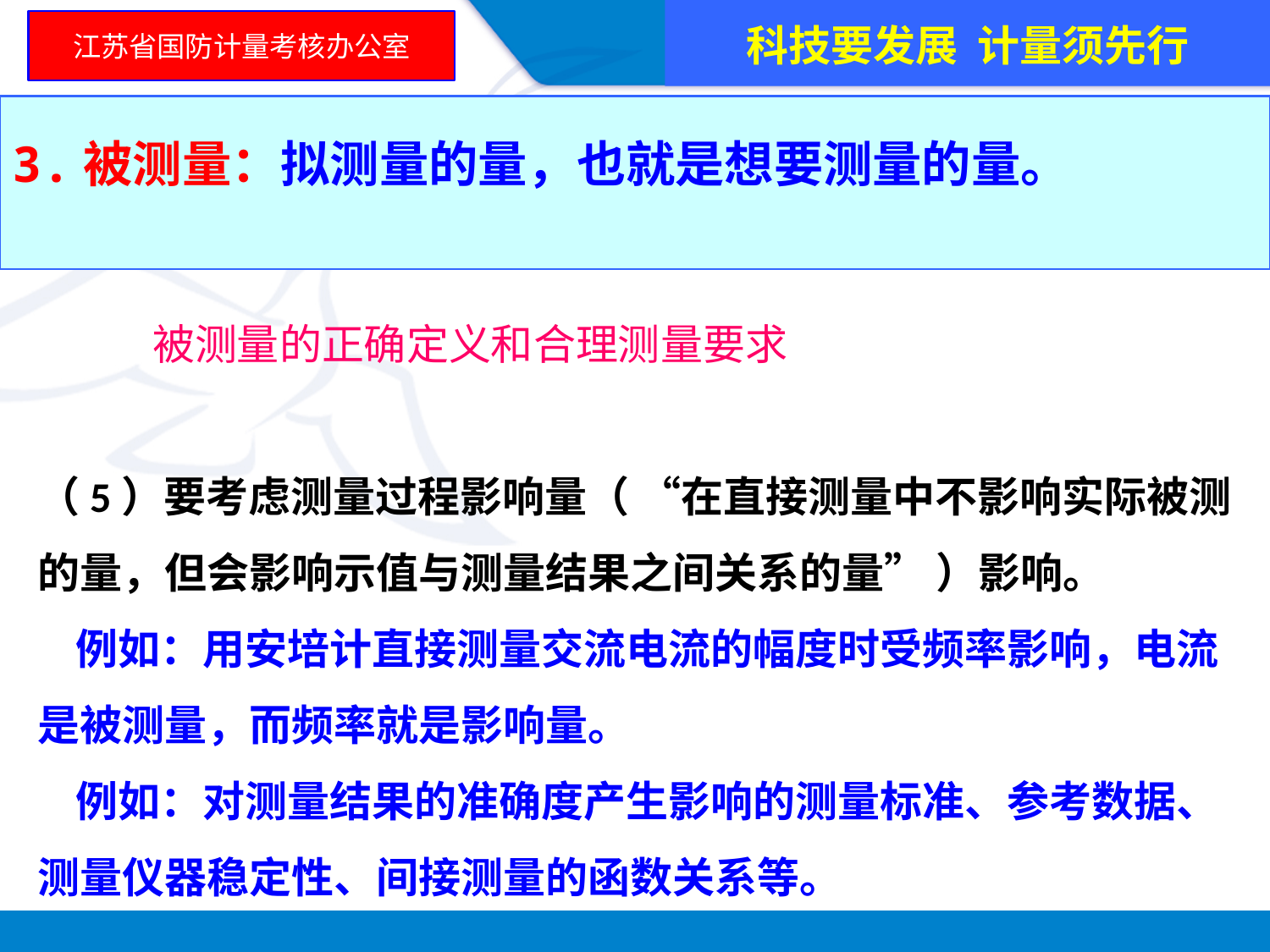

科技要发展  计量须先行
江苏省国防计量考核办公室
3.被测量：拟测量的量，也就是想要测量的量。

           被测量的正确定义和合理测量要求
（5）要考虑测量过程影响量（ “在直接测量中不影响实际被测的量，但会影响示值与测量结果之间关系的量” ）影响。
    例如：用安培计直接测量交流电流的幅度时受频率影响，电流是被测量，而频率就是影响量。
    例如：对测量结果的准确度产生影响的测量标准、参考数据、测量仪器稳定性、间接测量的函数关系等。